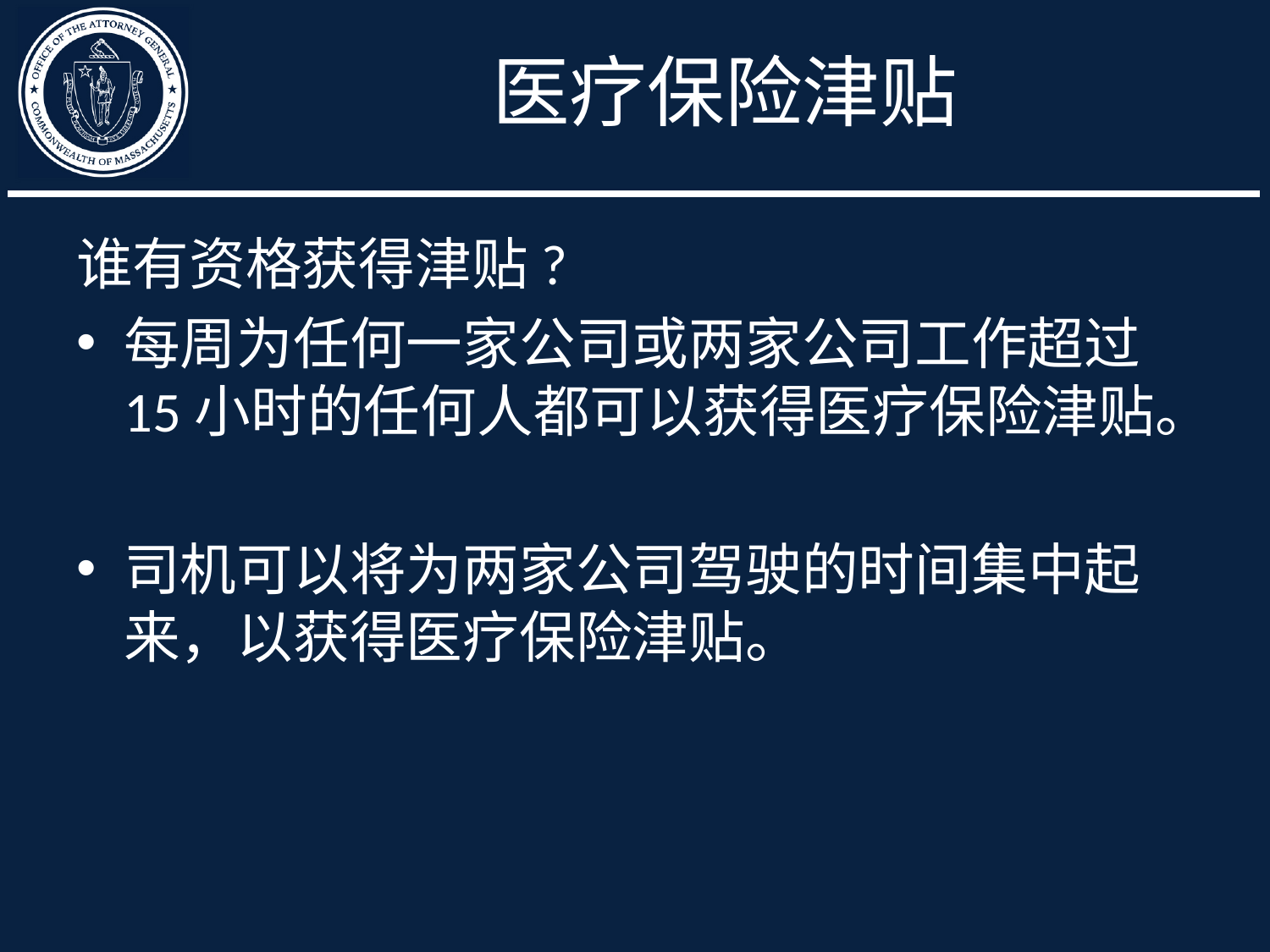

# 医疗保险津贴
谁有资格获得津贴?
每周为任何一家公司或两家公司工作超过15小时的任何人都可以获得医疗保险津贴。

司机可以将为两家公司驾驶的时间集中起来，以获得医疗保险津贴。